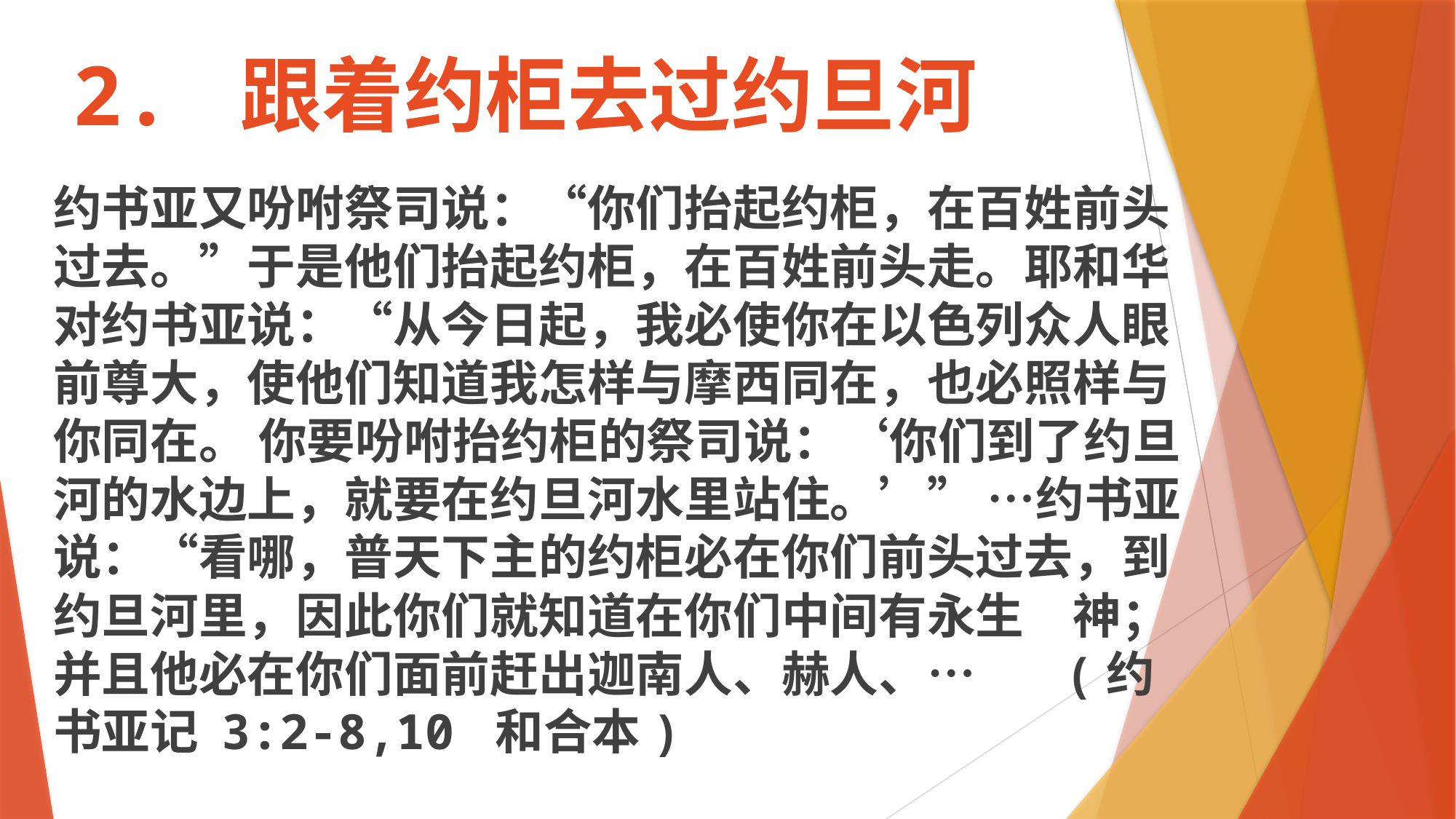

# 2. 跟着约柜去过约旦河
约书亚又吩咐祭司说：“你们抬起约柜，在百姓前头过去。”于是他们抬起约柜，在百姓前头走。耶和华对约书亚说：“从今日起，我必使你在以色列众人眼前尊大，使他们知道我怎样与摩西同在，也必照样与你同在。 你要吩咐抬约柜的祭司说：‘你们到了约旦河的水边上，就要在约旦河水里站住。’” …约书亚说：“看哪，普天下主的约柜必在你们前头过去，到约旦河里，因此你们就知道在你们中间有永生　神；并且他必在你们面前赶出迦南人、赫人、…       (约书亚记 3:2-8,10 和合本)